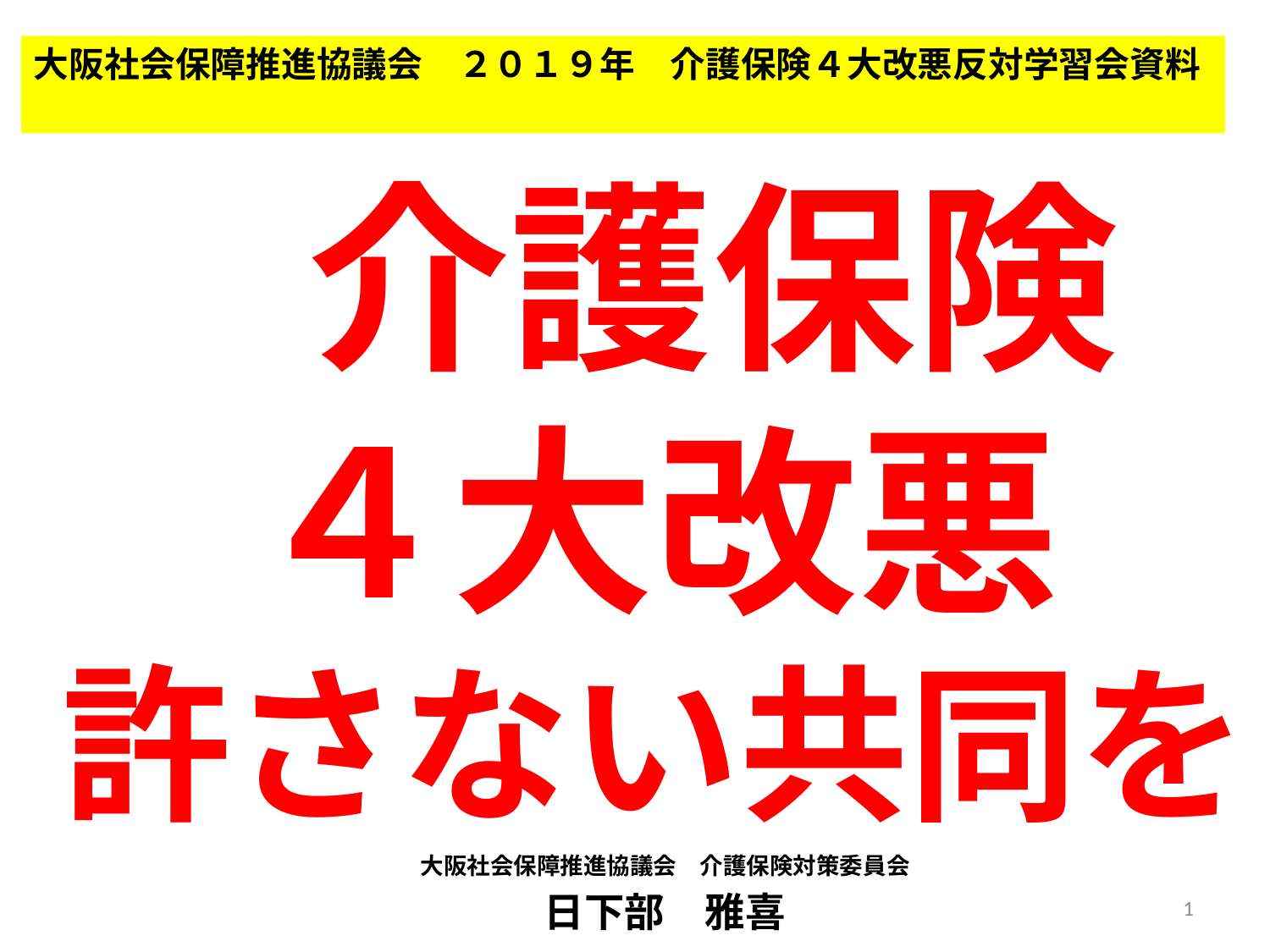

大阪社会保障推進協議会　２０１９年　介護保険４大改悪反対学習会資料

# 介護保険 ４大改悪 許さない共同を

大阪社会保障推進協議会　介護保険対策委員会
日下部　雅喜

1